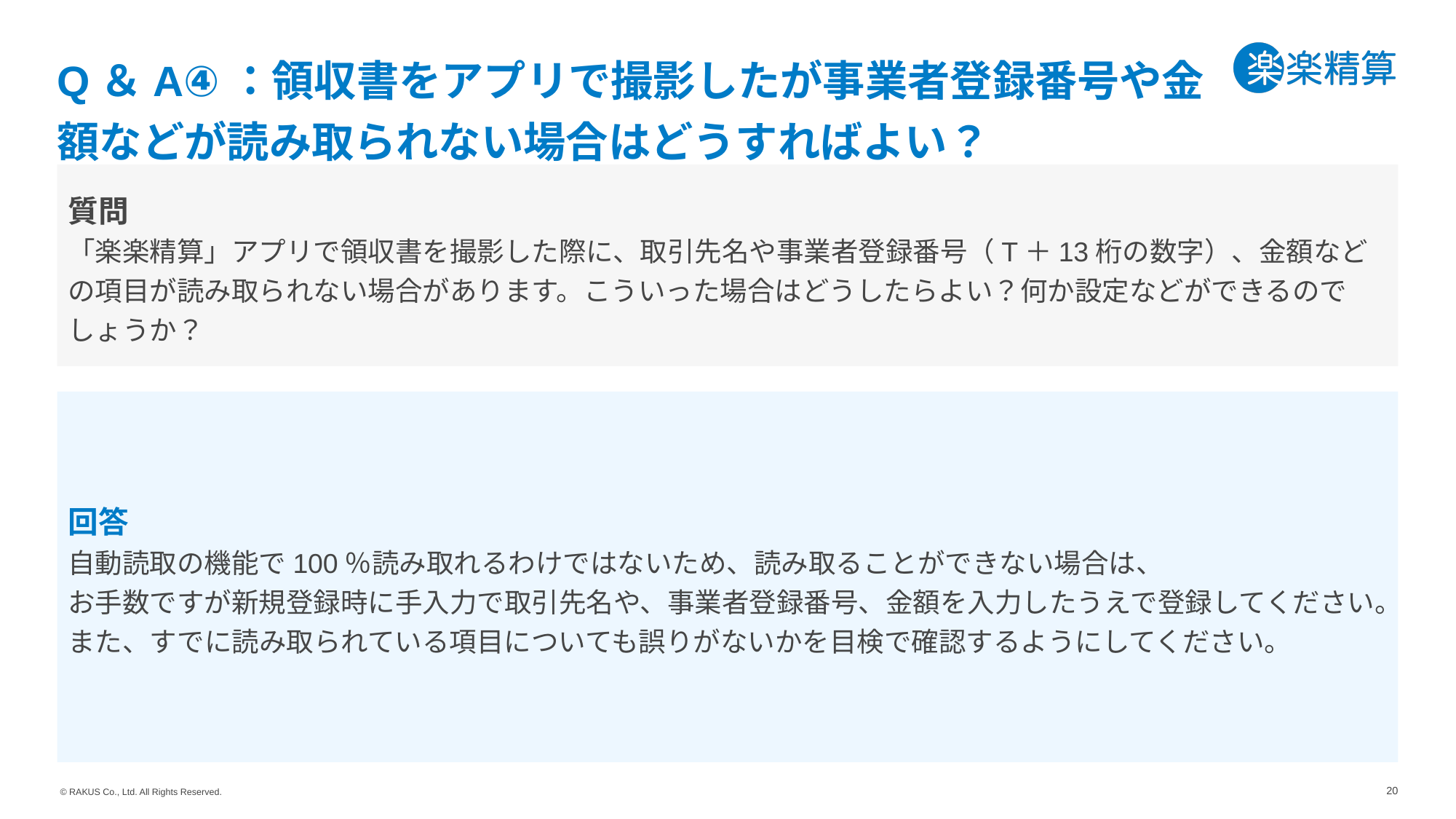

# Q＆A④：領収書をアプリで撮影したが事業者登録番号や金額などが読み取られない場合はどうすればよい？
質問
「楽楽精算」アプリで領収書を撮影した際に、取引先名や事業者登録番号（T＋13桁の数字）、金額などの項目が読み取られない場合があります。こういった場合はどうしたらよい？何か設定などができるのでしょうか？
回答
自動読取の機能で100％読み取れるわけではないため、読み取ることができない場合は、
お手数ですが新規登録時に手入力で取引先名や、事業者登録番号、金額を入力したうえで登録してください。
また、すでに読み取られている項目についても誤りがないかを目検で確認するようにしてください。

20